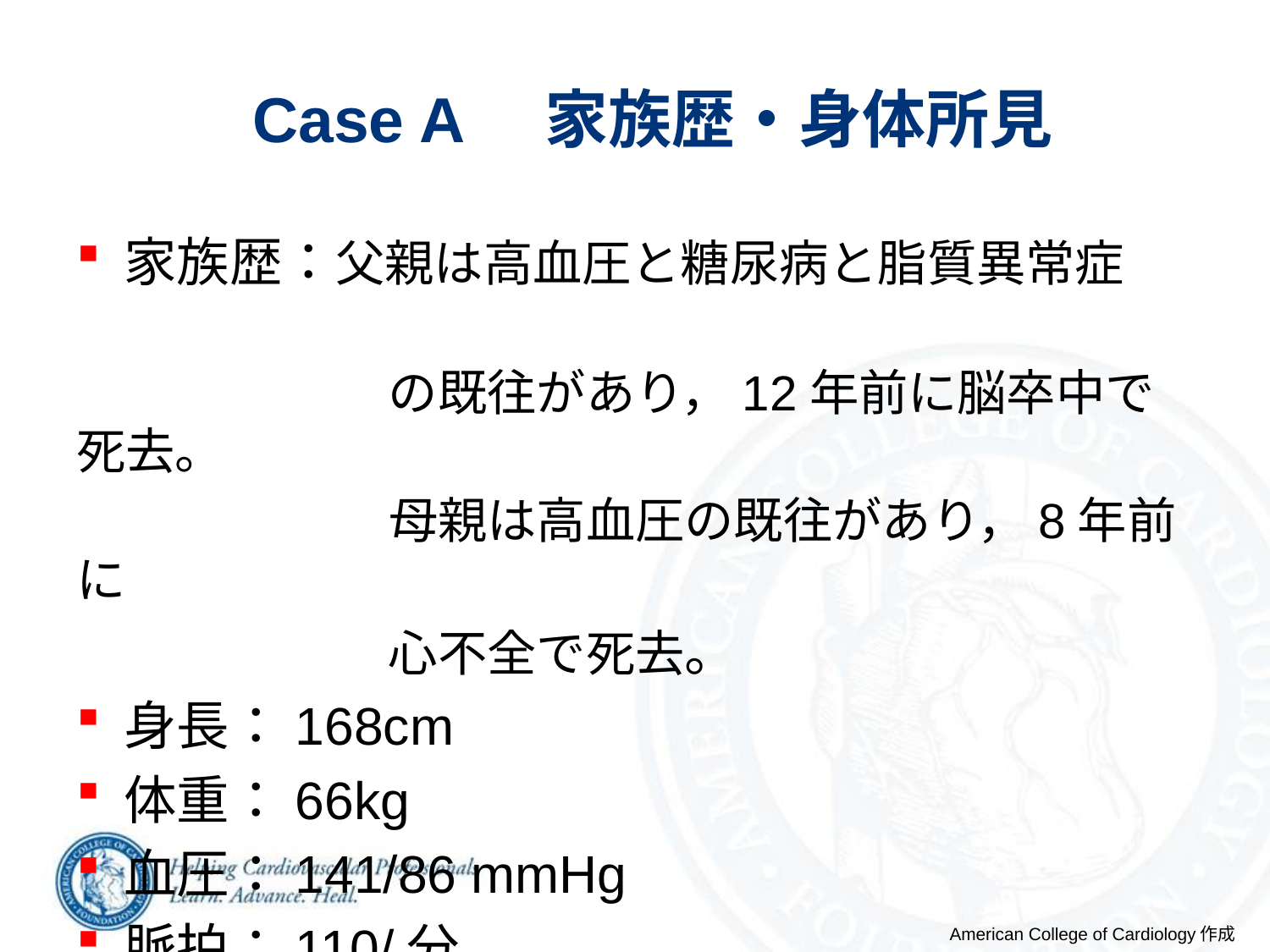

# Case A　家族歴・身体所見
家族歴：父親は高血圧と糖尿病と脂質異常症
　　　　　      の既往があり，12年前に脳卒中で死去。
　　　　　      母親は高血圧の既往があり，8年前に
　　　　　      心不全で死去。
身長：168cm
体重：66kg
血圧：141/86 mmHg
脈拍：110/分

American College of Cardiology作成